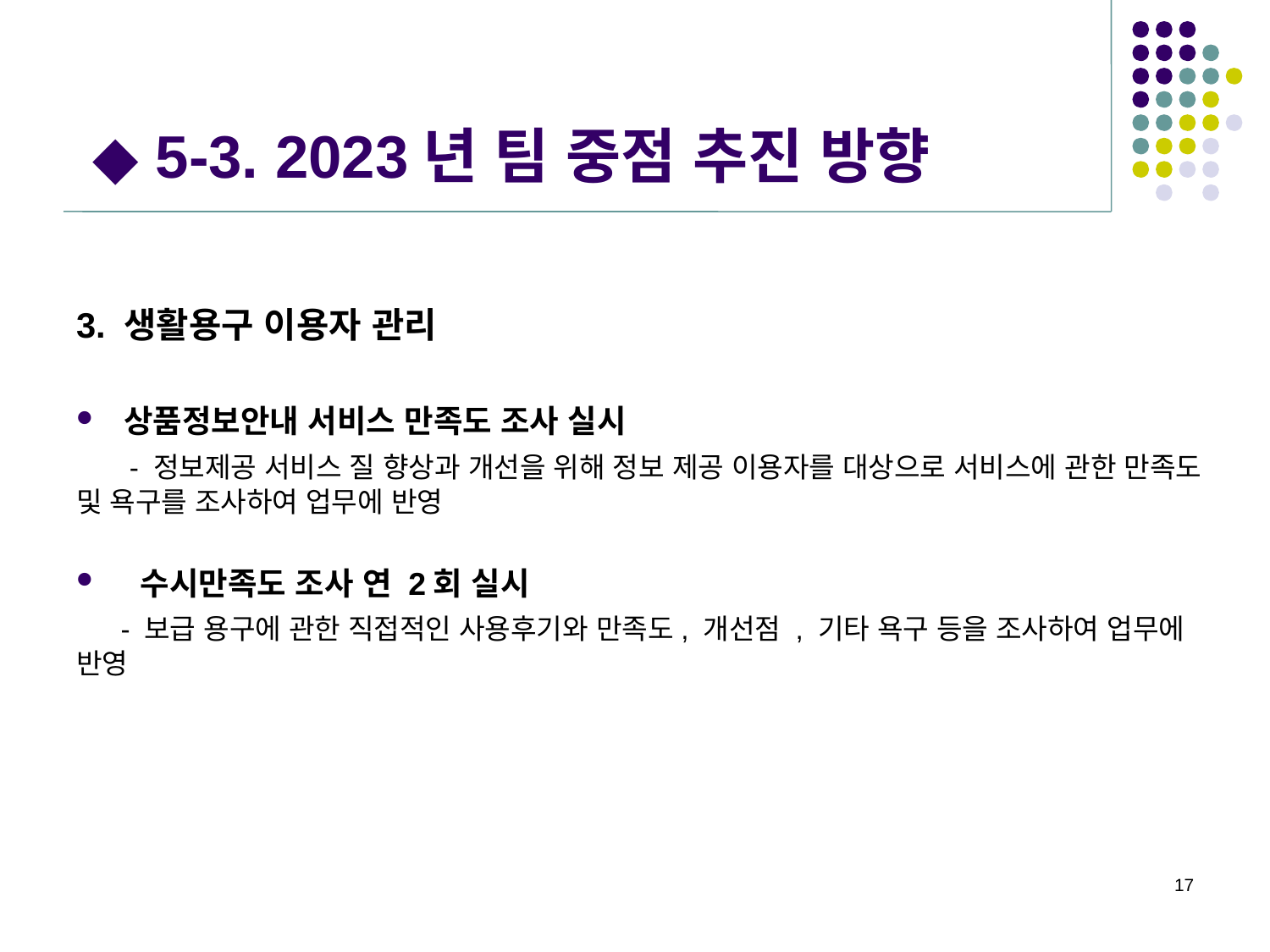

# ◆ 5-3. 2023년 팀 중점 추진 방향

3. 생활용구 이용자 관리

상품정보안내 서비스 만족도 조사 실시
      - 정보제공 서비스 질 향상과 개선을 위해 정보 제공 이용자를 대상으로 서비스에 관한 만족도 및 욕구를 조사하여 업무에 반영

 수시만족도 조사 연 2회 실시
     - 보급 용구에 관한 직접적인 사용후기와 만족도, 개선점 , 기타 욕구 등을 조사하여 업무에 반영

17